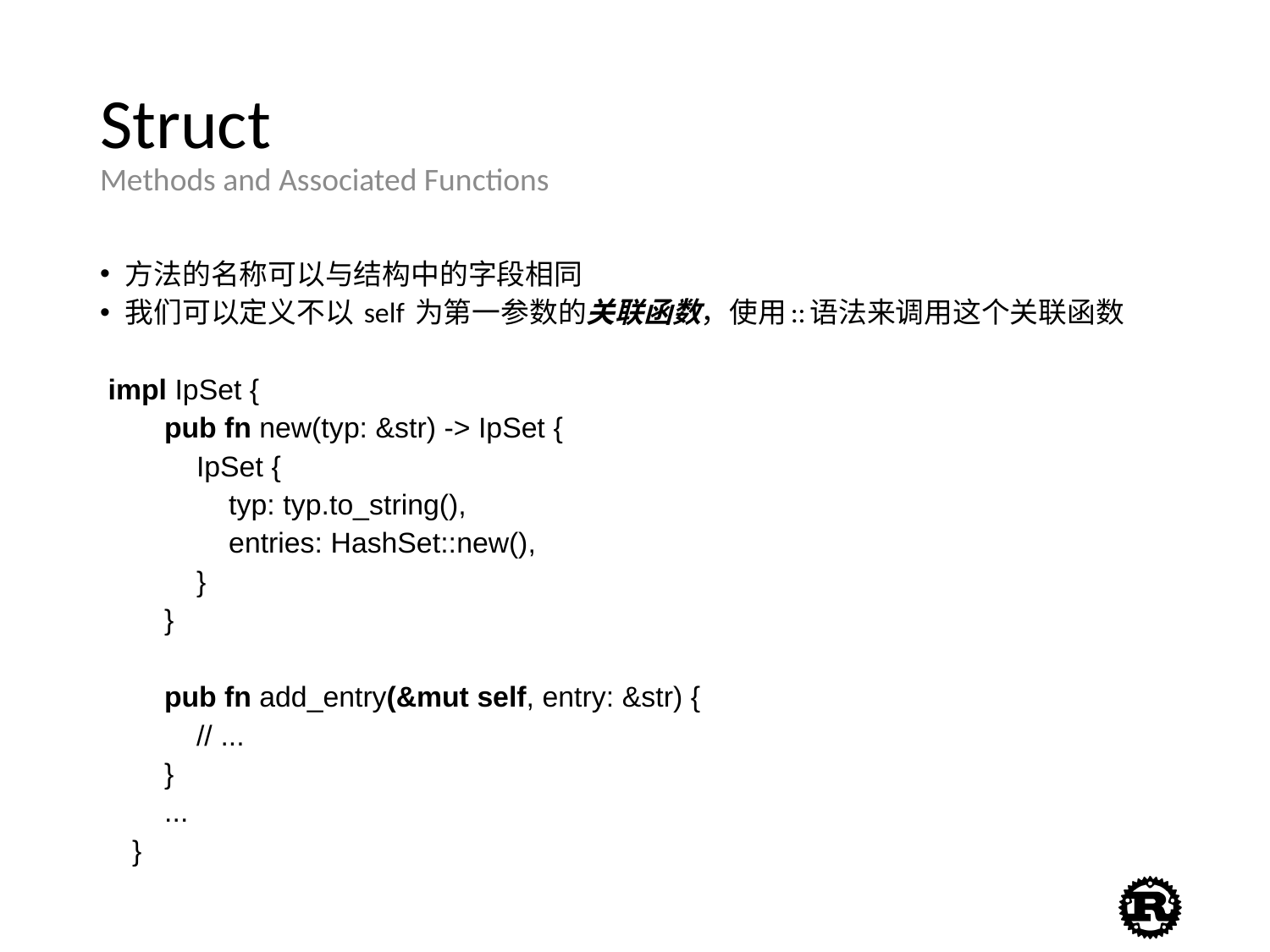

# Struct Methods and Associated Functions
方法的名称可以与结构中的字段相同
我们可以定义不以 self 为第一参数的关联函数，使用::语法来调用这个关联函数

 impl IpSet {
        pub fn new(typ: &str) -> IpSet {
            IpSet {
                typ: typ.to_string(),
                entries: HashSet::new(),
            }
        }

        pub fn add_entry(&mut self, entry: &str) {
            // ...
        }
        ...
    }